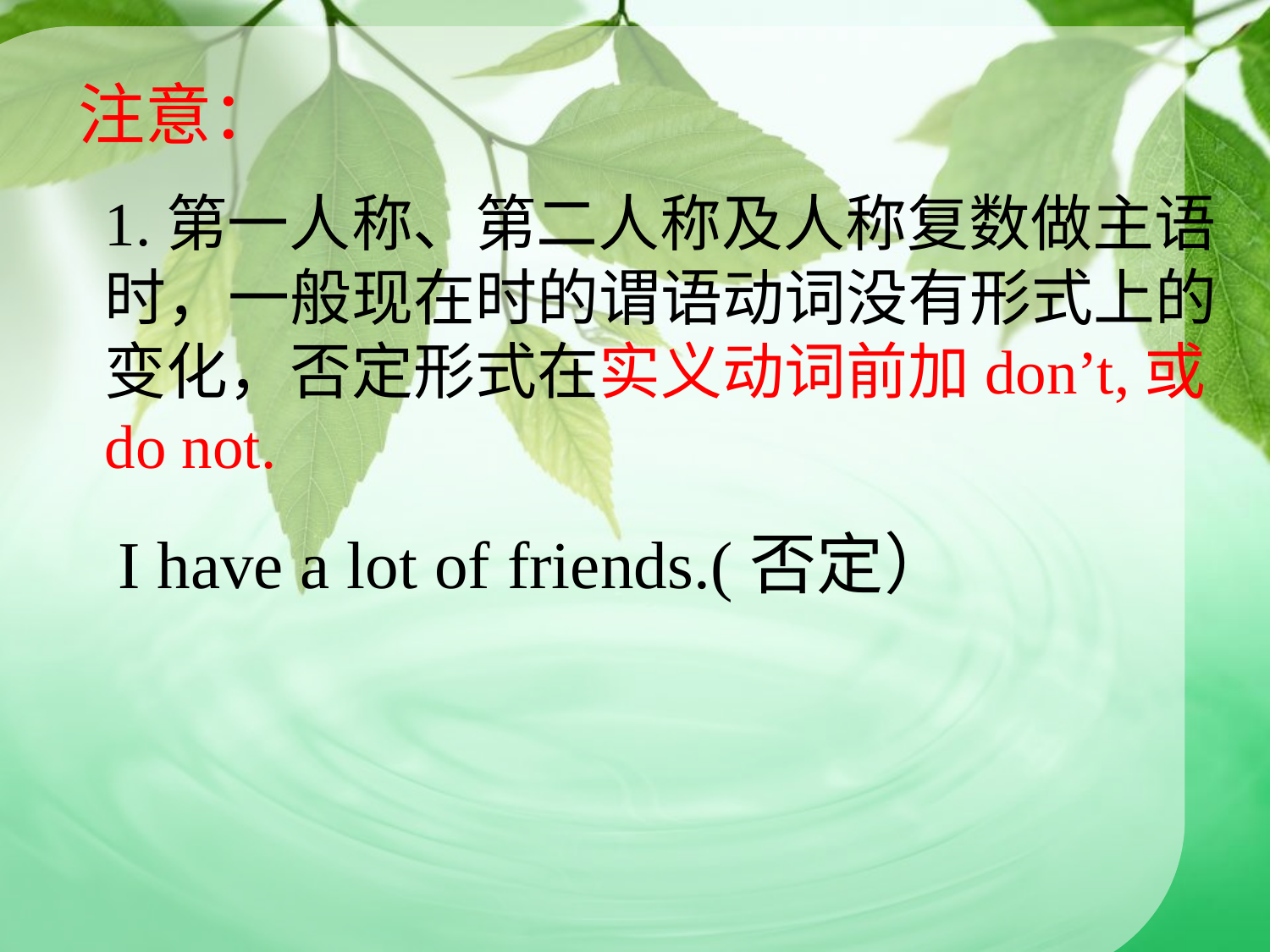

注意：
1.第一人称、第二人称及人称复数做主语时，一般现在时的谓语动词没有形式上的变化，否定形式在实义动词前加don’t,或do not.
I have a lot of friends.(否定）